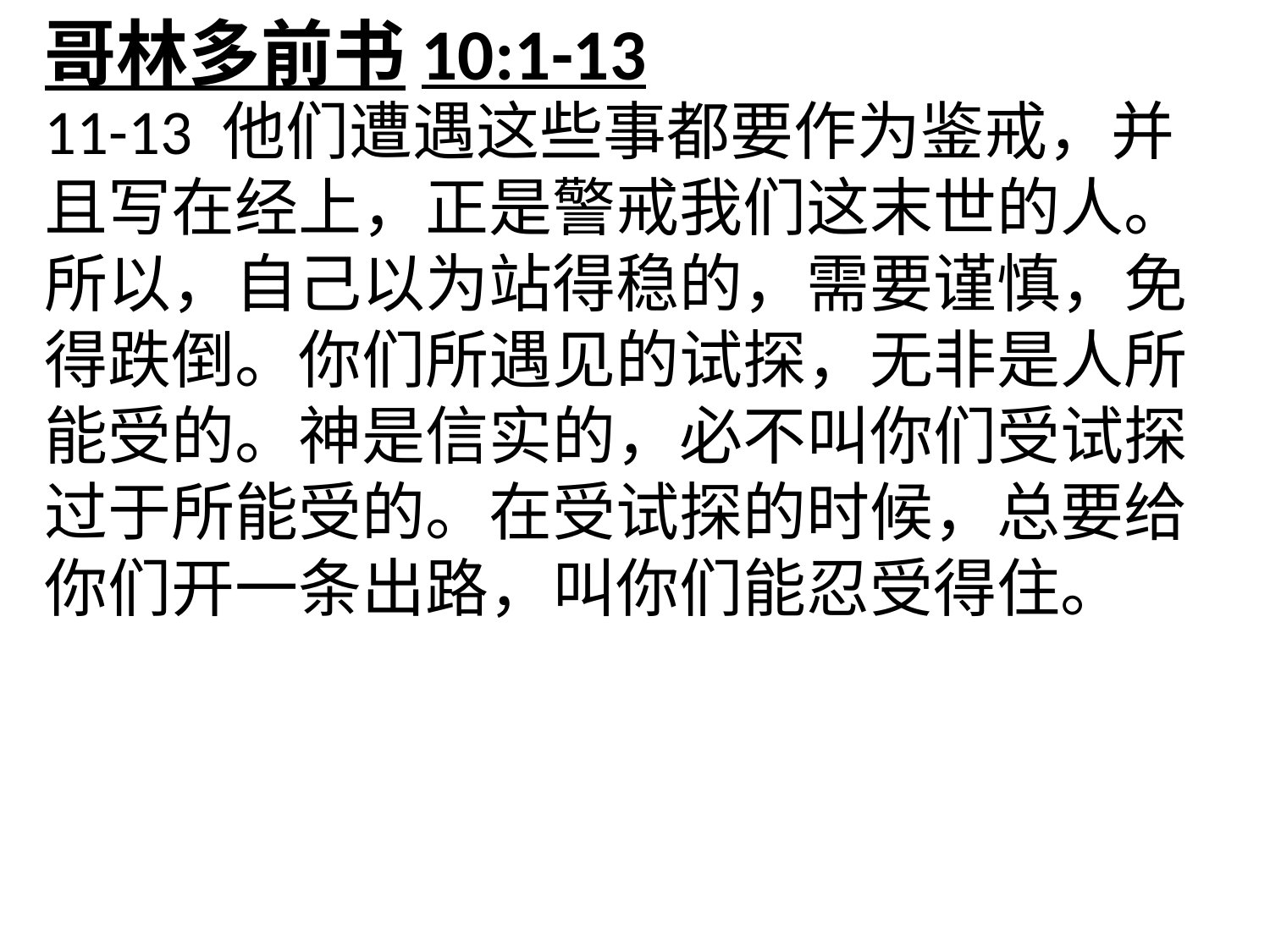

# 哥林多前书10:1-13
11-13 他们遭遇这些事都要作为鉴戒，并且写在经上，正是警戒我们这末世的人。所以，自己以为站得稳的，需要谨慎，免得跌倒。你们所遇见的试探，无非是人所能受的。神是信实的，必不叫你们受试探过于所能受的。在受试探的时候，总要给你们开一条出路，叫你们能忍受得住。